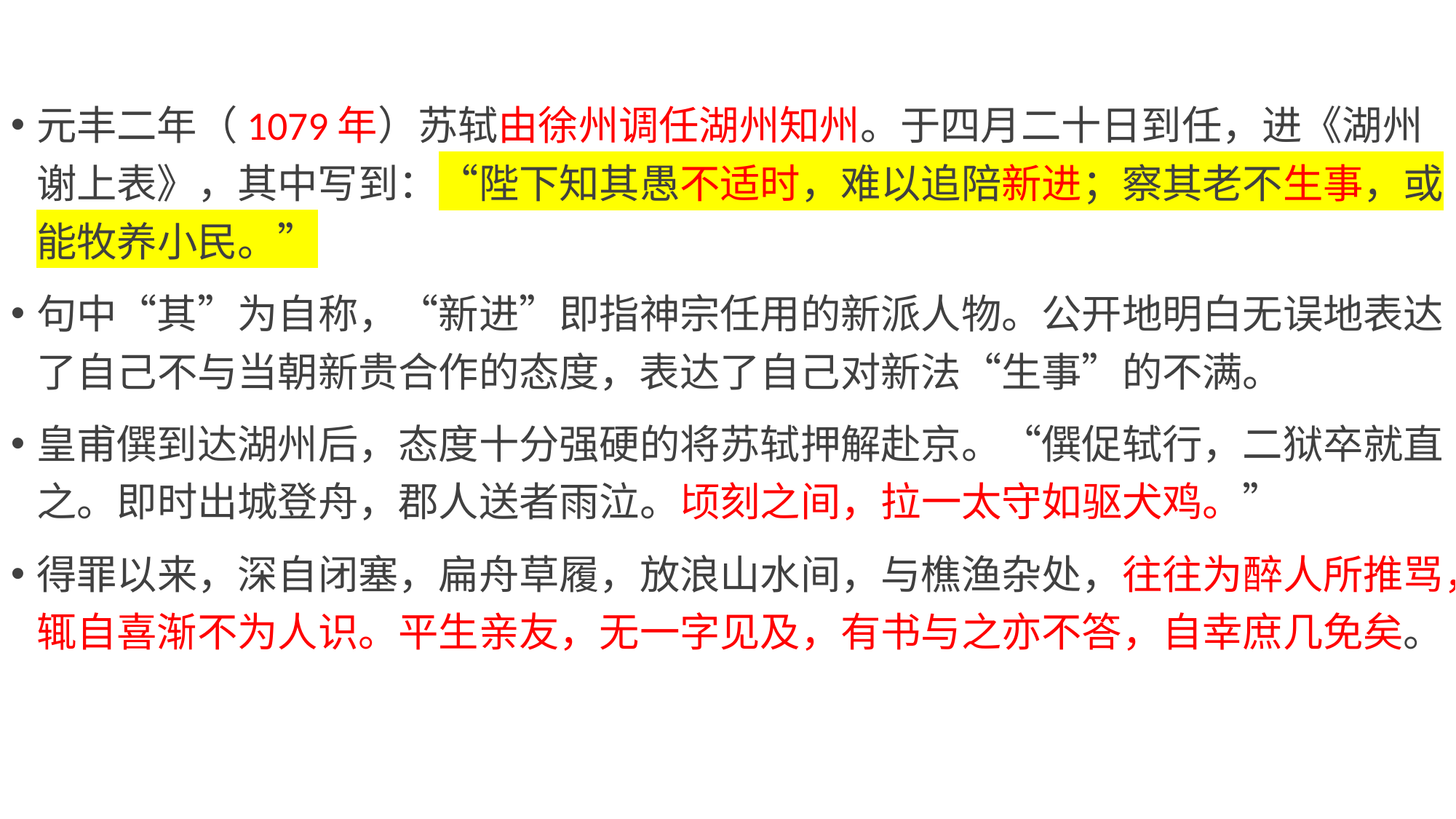

元丰二年（1079年）苏轼由徐州调任湖州知州。于四月二十日到任，进《湖州谢上表》，其中写到：“陛下知其愚不适时，难以追陪新进；察其老不生事，或能牧养小民。”
句中“其”为自称，“新进”即指神宗任用的新派人物。公开地明白无误地表达了自己不与当朝新贵合作的态度，表达了自己对新法“生事”的不满。
皇甫僎到达湖州后，态度十分强硬的将苏轼押解赴京。“僎促轼行，二狱卒就直之。即时出城登舟，郡人送者雨泣。顷刻之间，拉一太守如驱犬鸡。”
得罪以来，深自闭塞，扁舟草履，放浪山水间，与樵渔杂处，往往为醉人所推骂，辄自喜渐不为人识。平生亲友，无一字见及，有书与之亦不答，自幸庶几免矣。